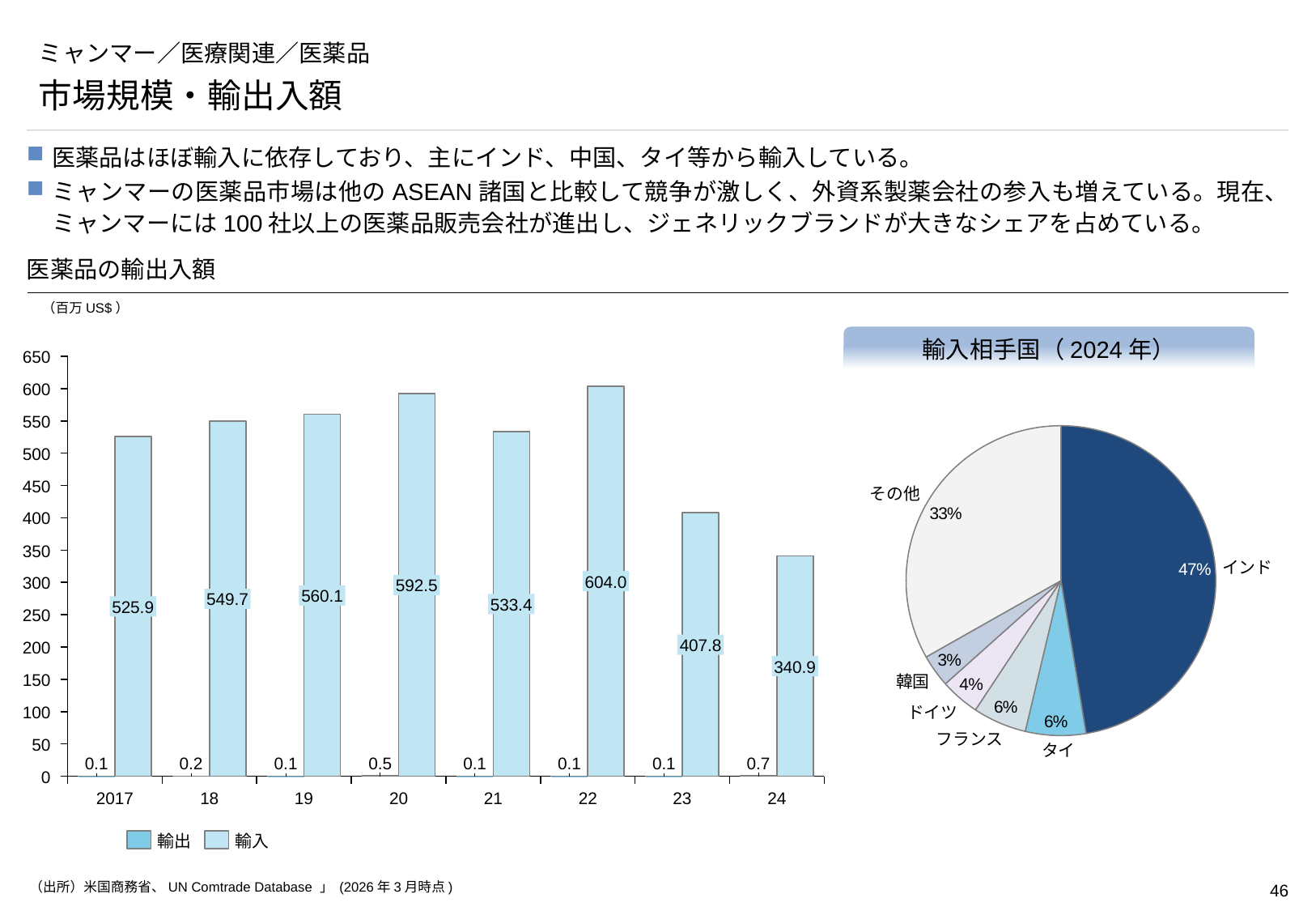

# ミャンマー／医療関連／医薬品
市場規模・輸出入額
医薬品はほぼ輸入に依存しており、主にインド、中国、タイ等から輸入している。
ミャンマーの医薬品市場は他のASEAN諸国と比較して競争が激しく、外資系製薬会社の参入も増えている。現在、ミャンマーには100社以上の医薬品販売会社が進出し、ジェネリックブランドが大きなシェアを占めている。
医薬品の輸出入額
（百万US$）
輸入相手国（2024年）

### Chart

| Category |  |  |
|---|---|---|
650
600

### Chart

| Category |  |
|---|---|
550
500
450
その他
400
350
インド
604.0
300
592.5
560.1
549.7
533.4
525.9
250
407.8
200
340.9
150
韓国
ドイツ
100
フランス
50
タイ
0.7
0.5
0.1
0.2
0.1
0.1
0.1
0.1
0
2017
18
19
20
21
22
23
24
輸出
輸入

（出所）米国商務省、UN Comtrade Database 」 (2026年3月時点)